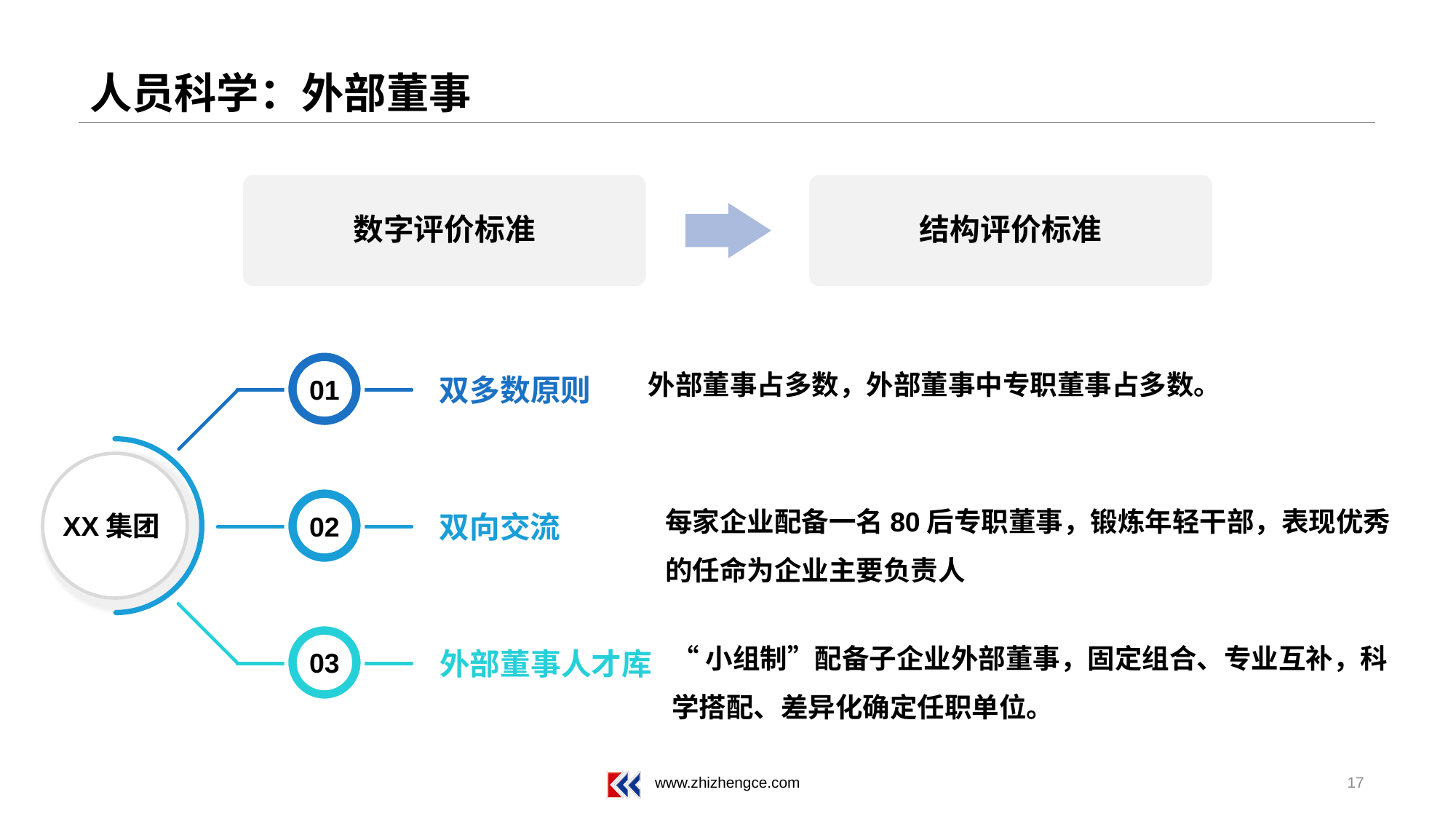

# 人员科学：外部董事
数字评价标准
结构评价标准

外部董事占多数，外部董事中专职董事占多数。
01

双多数原则

XX集团
每家企业配备一名80后专职董事，锻炼年轻干部，表现优秀的任命为企业主要负责人
02

双向交流
“小组制”配备子企业外部董事，固定组合、专业互补，科学搭配、差异化确定任职单位。
03

外部董事人才库
17